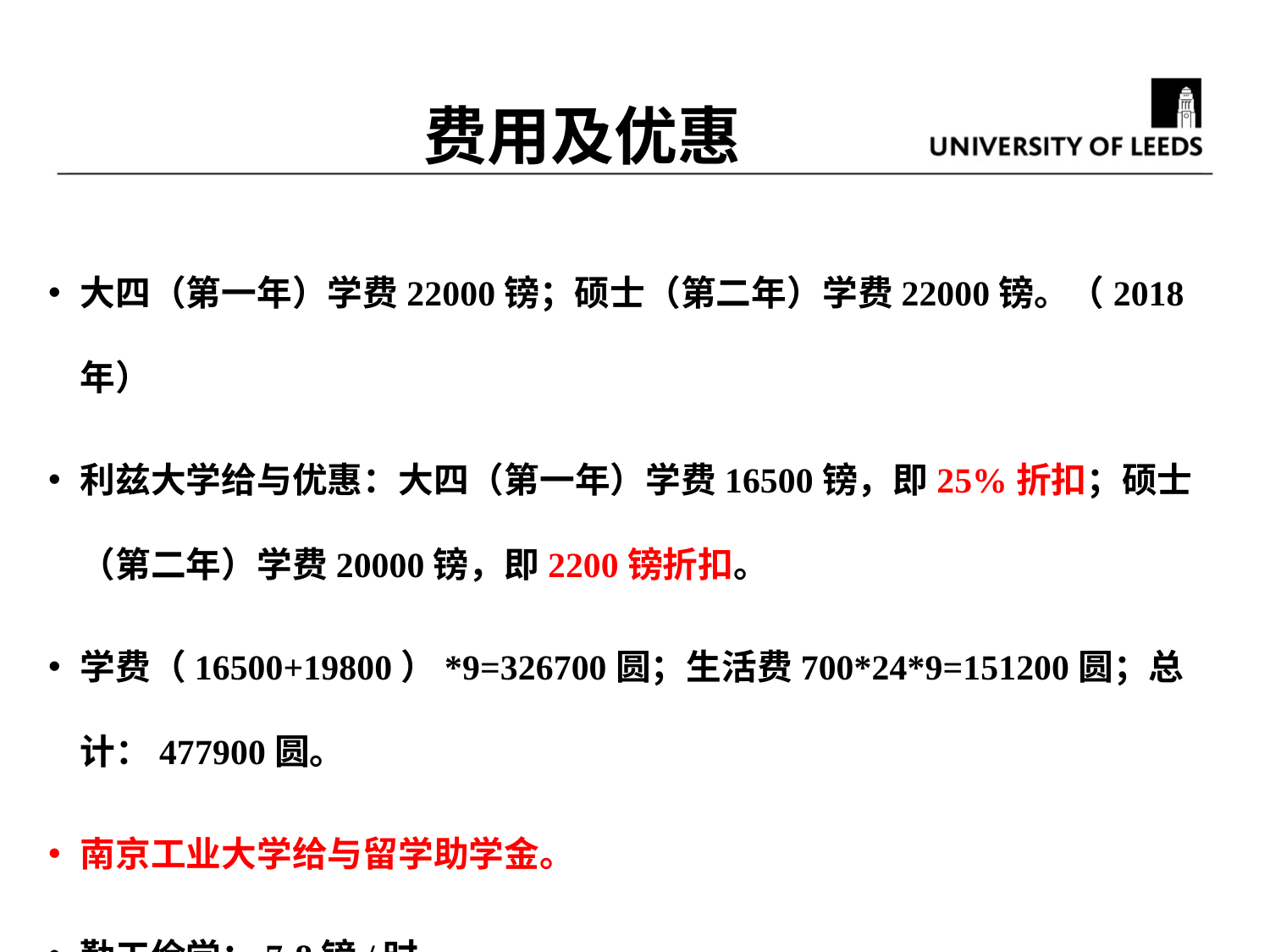

# 费用及优惠
大四（第一年）学费22000镑；硕士（第二年）学费22000镑。（2018年）
利兹大学给与优惠：大四（第一年）学费16500镑，即25%折扣；硕士（第二年）学费20000镑，即2200镑折扣。
学费（16500+19800）*9=326700圆；生活费700*24*9=151200圆；总计：477900圆。
南京工业大学给与留学助学金。
勤工俭学：7-8镑/时。